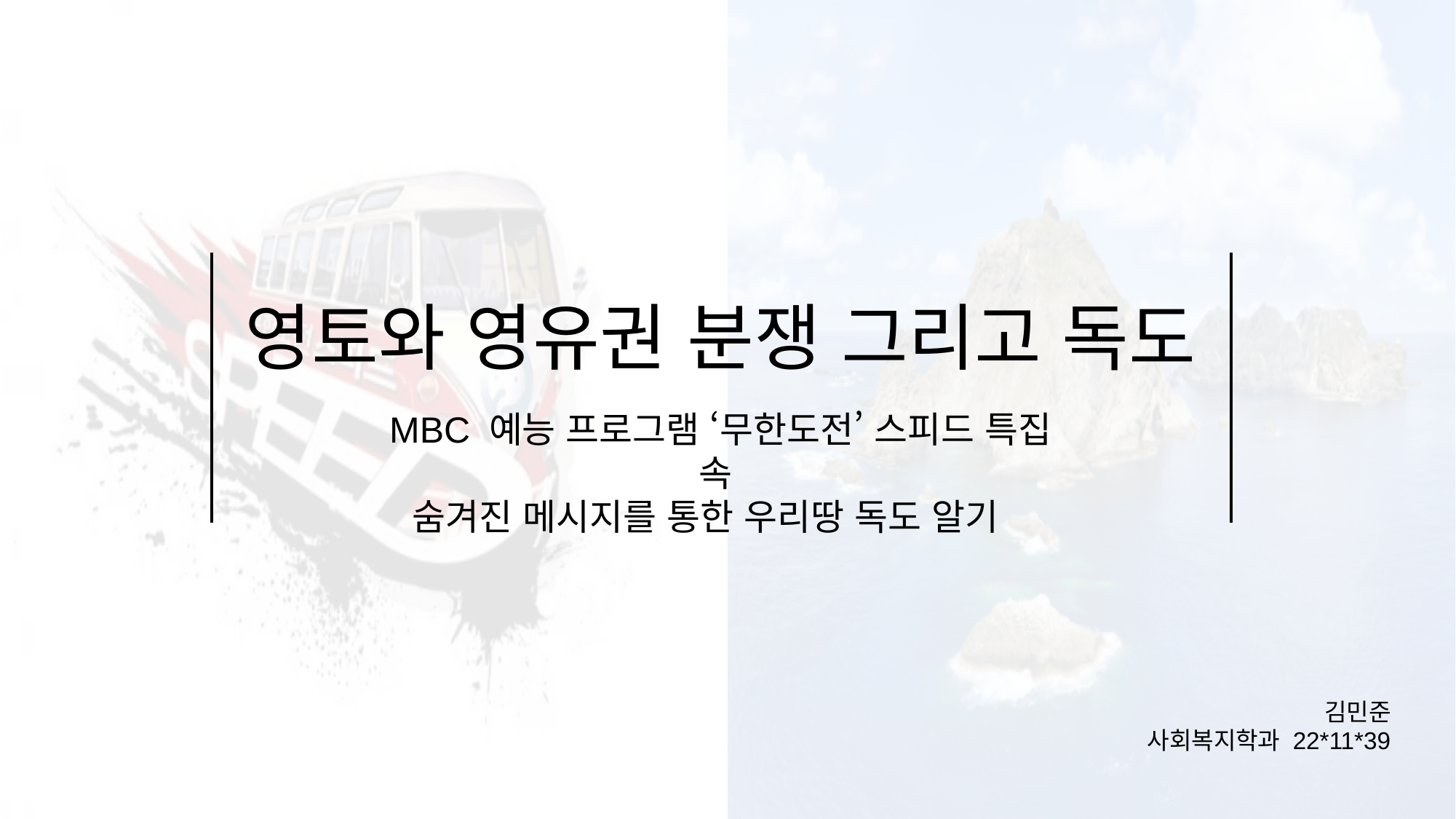

영토와 영유권 분쟁 그리고 독도
MBC 예능 프로그램 ‘무한도전’ 스피드 특집 속
숨겨진 메시지를 통한 우리땅 독도 알기
김민준
사회복지학과 22*11*39